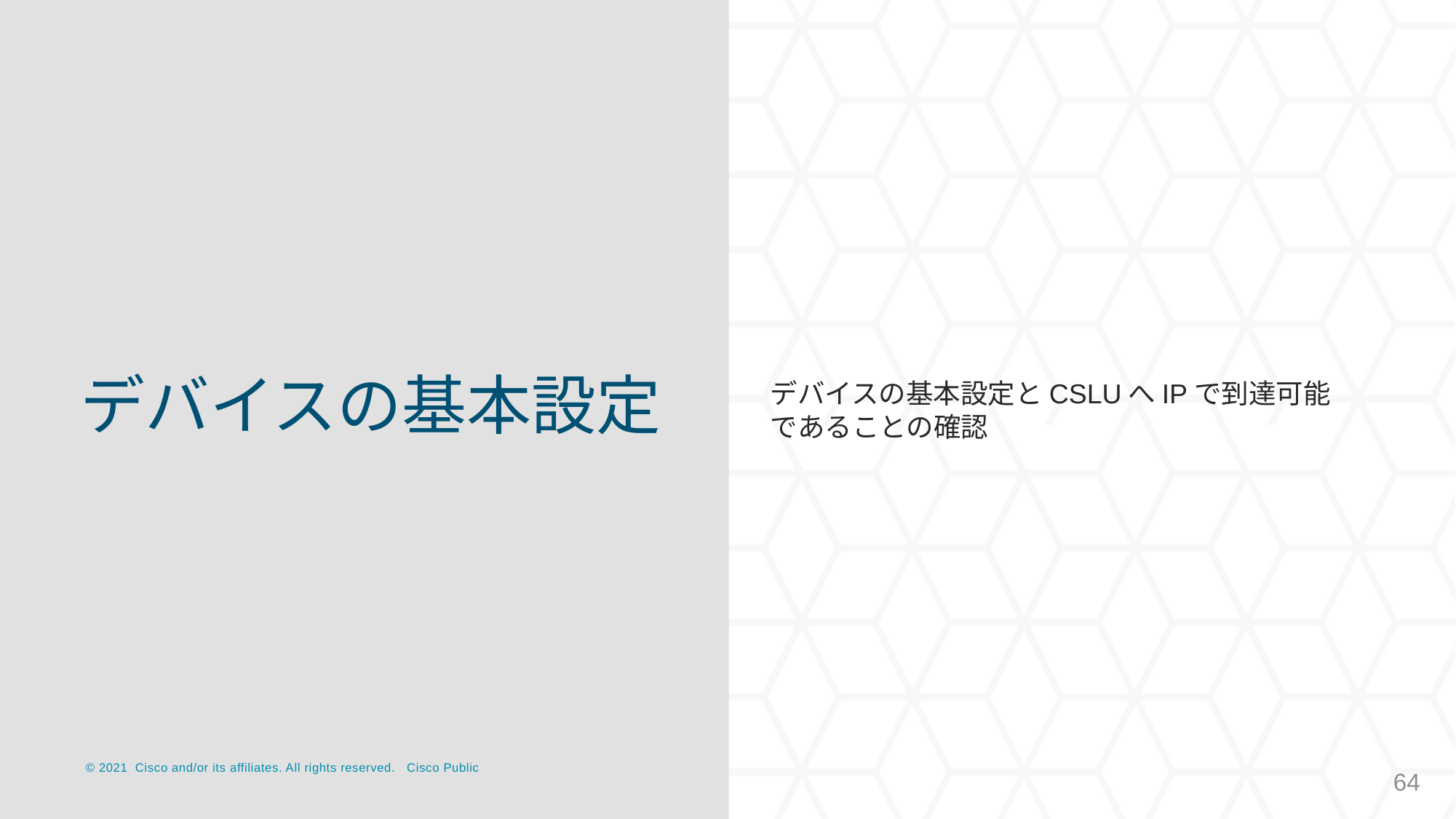

# デバイスの基本設定
デバイスの基本設定とCSLUへIPで到達可能であることの確認
64